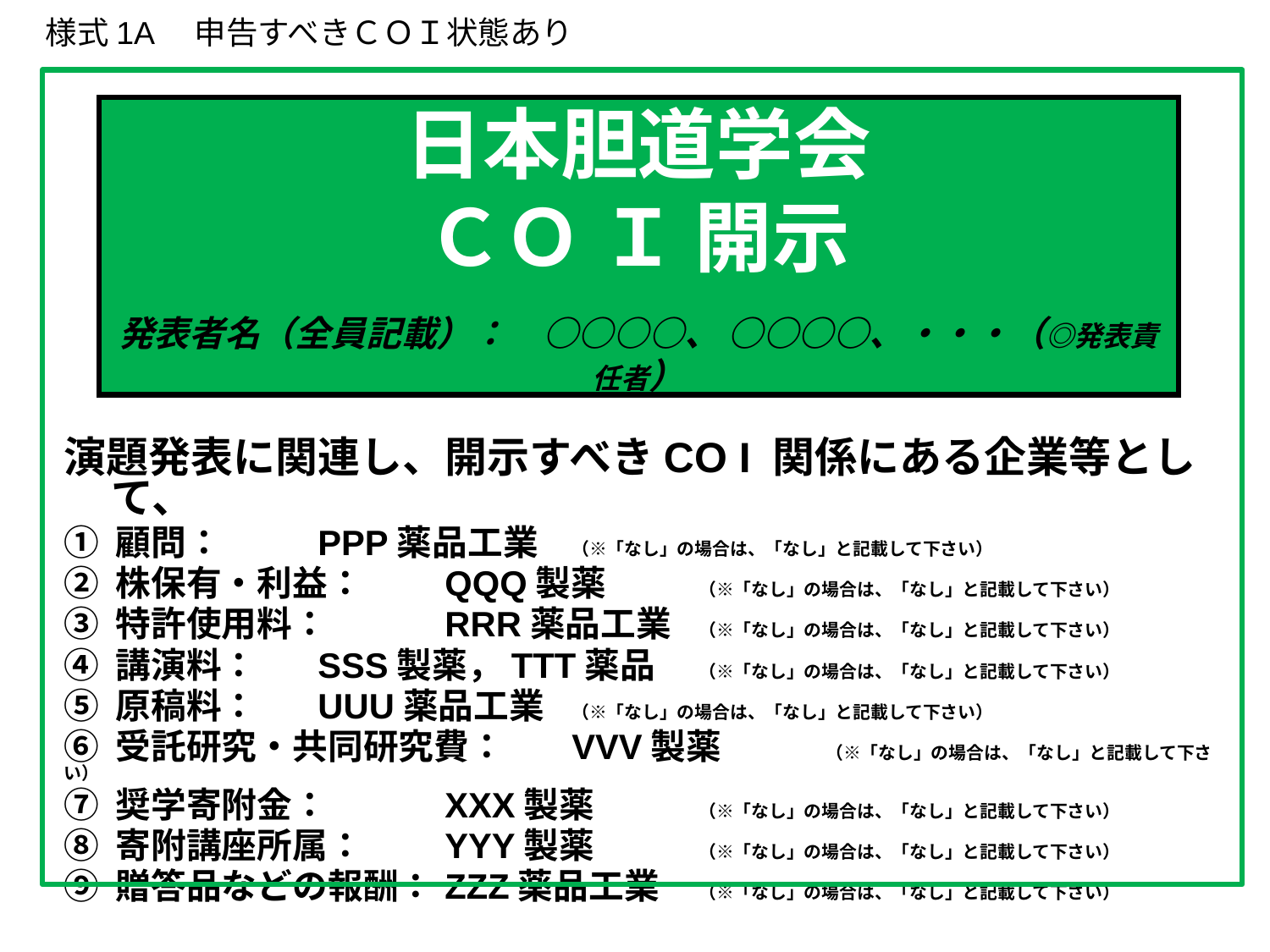

様式1A　申告すべきＣＯＩ状態あり

# 日本胆道学会 ＣＯ Ｉ 開示 　 発表者名（全員記載）：　○○○○、 ○○○○、・・・（◎発表責任者）
演題発表に関連し、開示すべきCO I 関係にある企業等として、
① 顧問：	PPP薬品工業	（※「なし」の場合は、「なし」と記載して下さい）
② 株保有・利益：	QQQ製薬	（※「なし」の場合は、「なし」と記載して下さい）
③ 特許使用料：	RRR薬品工業	（※「なし」の場合は、「なし」と記載して下さい）
④ 講演料：	SSS製薬，TTT薬品	（※「なし」の場合は、「なし」と記載して下さい）
⑤ 原稿料：	UUU薬品工業	（※「なし」の場合は、「なし」と記載して下さい）
⑥ 受託研究・共同研究費：	VVV製薬	（※「なし」の場合は、「なし」と記載して下さい）
⑦ 奨学寄附金：	XXX製薬	（※「なし」の場合は、「なし」と記載して下さい）
⑧ 寄附講座所属：	YYY製薬	（※「なし」の場合は、「なし」と記載して下さい）
⑨ 贈答品などの報酬：	ZZZ薬品工業	（※「なし」の場合は、「なし」と記載して下さい）